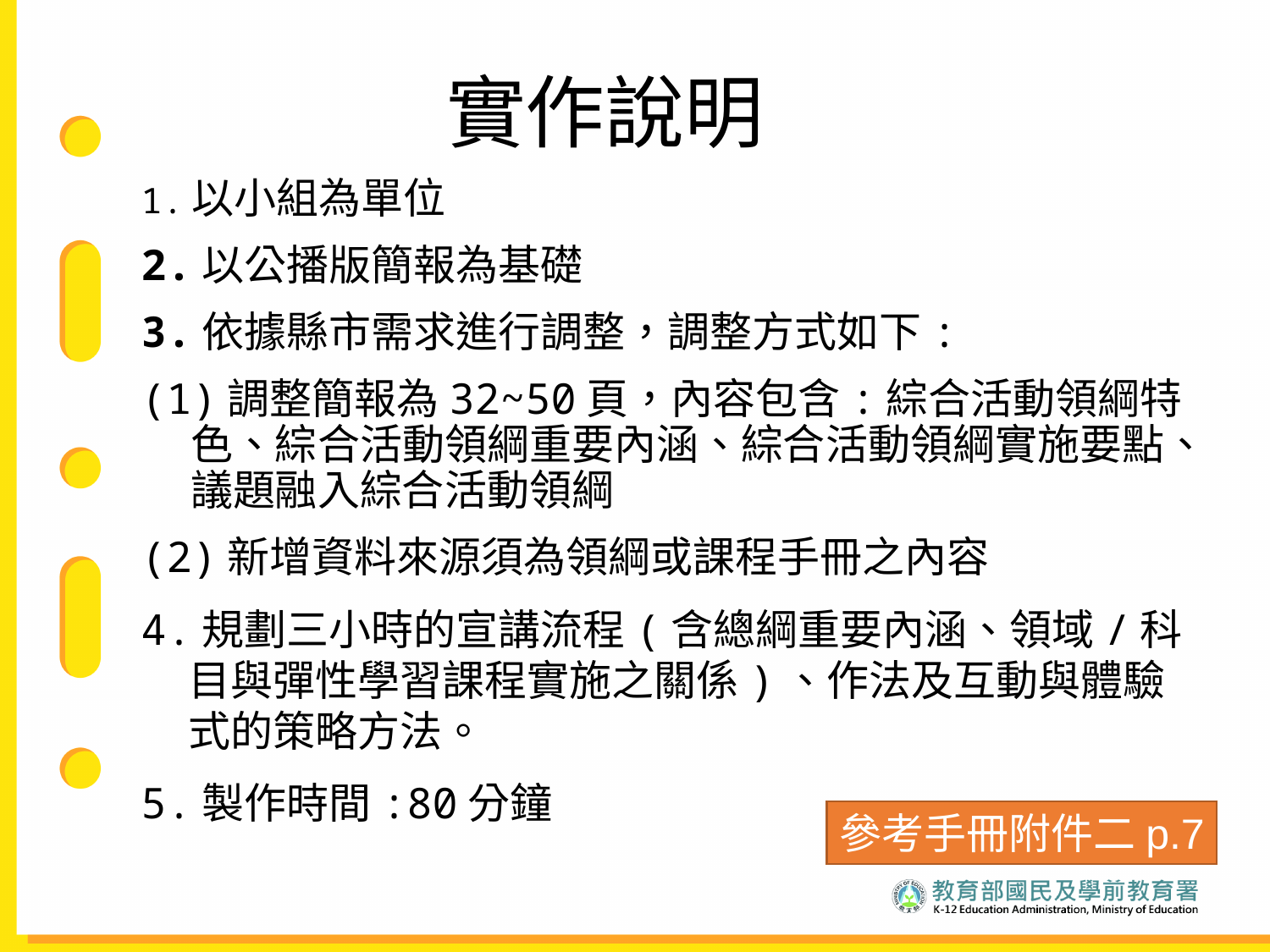

# 實作說明
1.以小組為單位
2.以公播版簡報為基礎
3.依據縣市需求進行調整，調整方式如下:
(1)調整簡報為32~50頁，內容包含:綜合活動領綱特色、綜合活動領綱重要內涵、綜合活動領綱實施要點、議題融入綜合活動領綱
(2)新增資料來源須為領綱或課程手冊之內容
4.規劃三小時的宣講流程(含總綱重要內涵、領域/科目與彈性學習課程實施之關係)、作法及互動與體驗式的策略方法。
5.製作時間:80分鐘
參考手冊附件二p.7